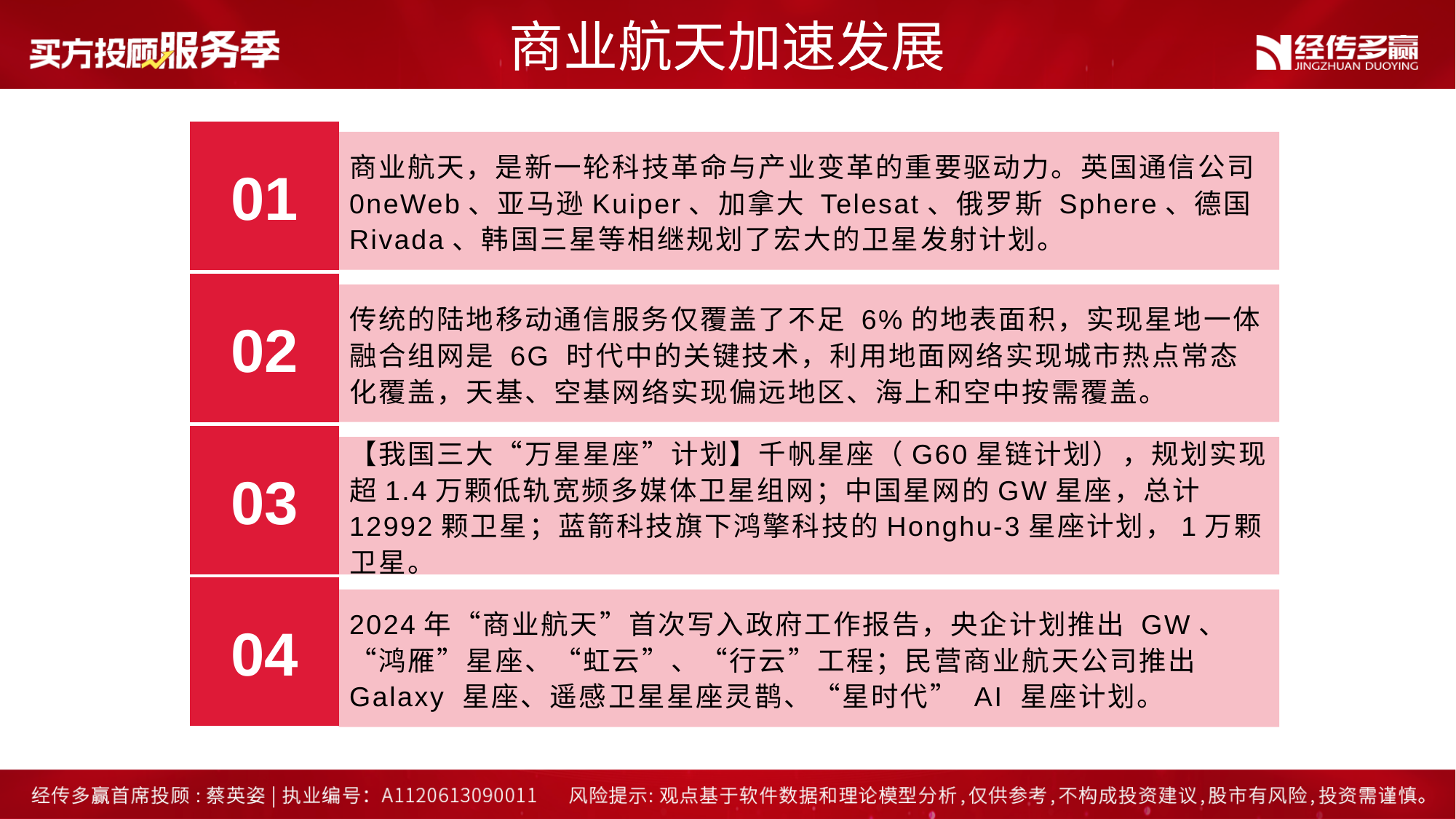

商业航天加速发展

01
商业航天，是新一轮科技革命与产业变革的重要驱动力。英国通信公司0neWeb、亚马逊Kuiper、加拿大 Telesat、俄罗斯 Sphere、德国 Rivada、韩国三星等相继规划了宏大的卫星发射计划。
02
传统的陆地移动通信服务仅覆盖了不足 6%的地表面积，实现星地一体融合组网是 6G 时代中的关键技术，利用地面网络实现城市热点常态化覆盖，天基、空基网络实现偏远地区、海上和空中按需覆盖。
03
【我国三大“万星星座”计划】千帆星座（G60星链计划），规划实现超1.4万颗低轨宽频多媒体卫星组网；中国星网的GW星座，总计12992颗卫星；蓝箭科技旗下鸿擎科技的Honghu-3星座计划，1万颗卫星。
04
2024年“商业航天”首次写入政府工作报告，央企计划推出 GW、“鸿雁”星座、“虹云”、“行云”工程；民营商业航天公司推出 Galaxy 星座、遥感卫星星座灵鹊、“星时代” AI 星座计划。